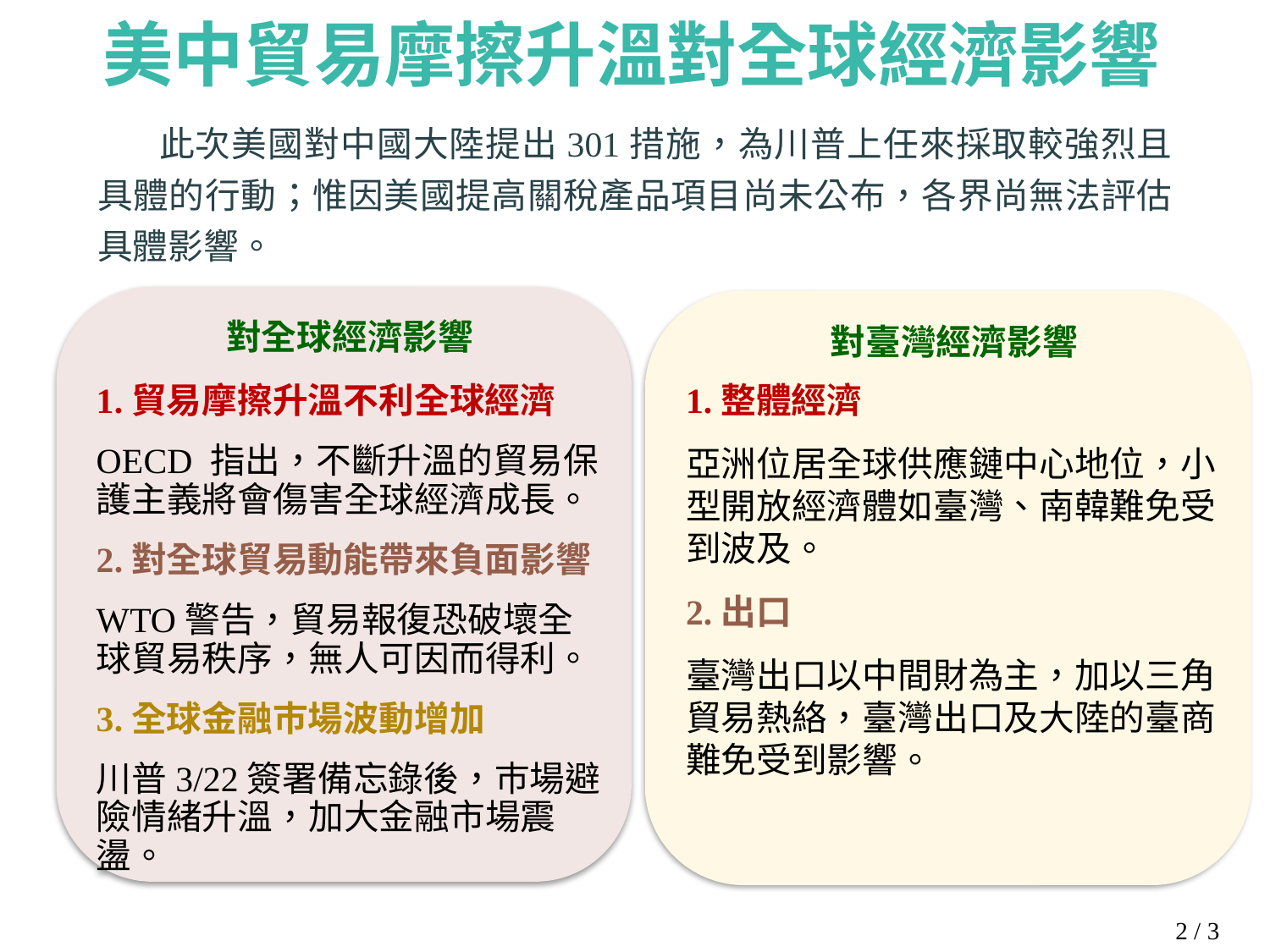

美中貿易摩擦升溫對全球經濟影響
此次美國對中國大陸提出301措施，為川普上任來採取較強烈且具體的行動；惟因美國提高關稅產品項目尚未公布，各界尚無法評估具體影響。
對全球經濟影響
1.貿易摩擦升溫不利全球經濟
OECD 指出，不斷升溫的貿易保護主義將會傷害全球經濟成長。
2.對全球貿易動能帶來負面影響
WTO警告，貿易報復恐破壞全球貿易秩序，無人可因而得利。
3.全球金融巿場波動增加
川普3/22簽署備忘錄後，巿場避險情緒升溫，加大金融市場震盪。
對臺灣經濟影響
1.整體經濟
亞洲位居全球供應鏈中心地位，小型開放經濟體如臺灣、南韓難免受到波及。
2.出口
臺灣出口以中間財為主，加以三角貿易熱絡，臺灣出口及大陸的臺商難免受到影響。